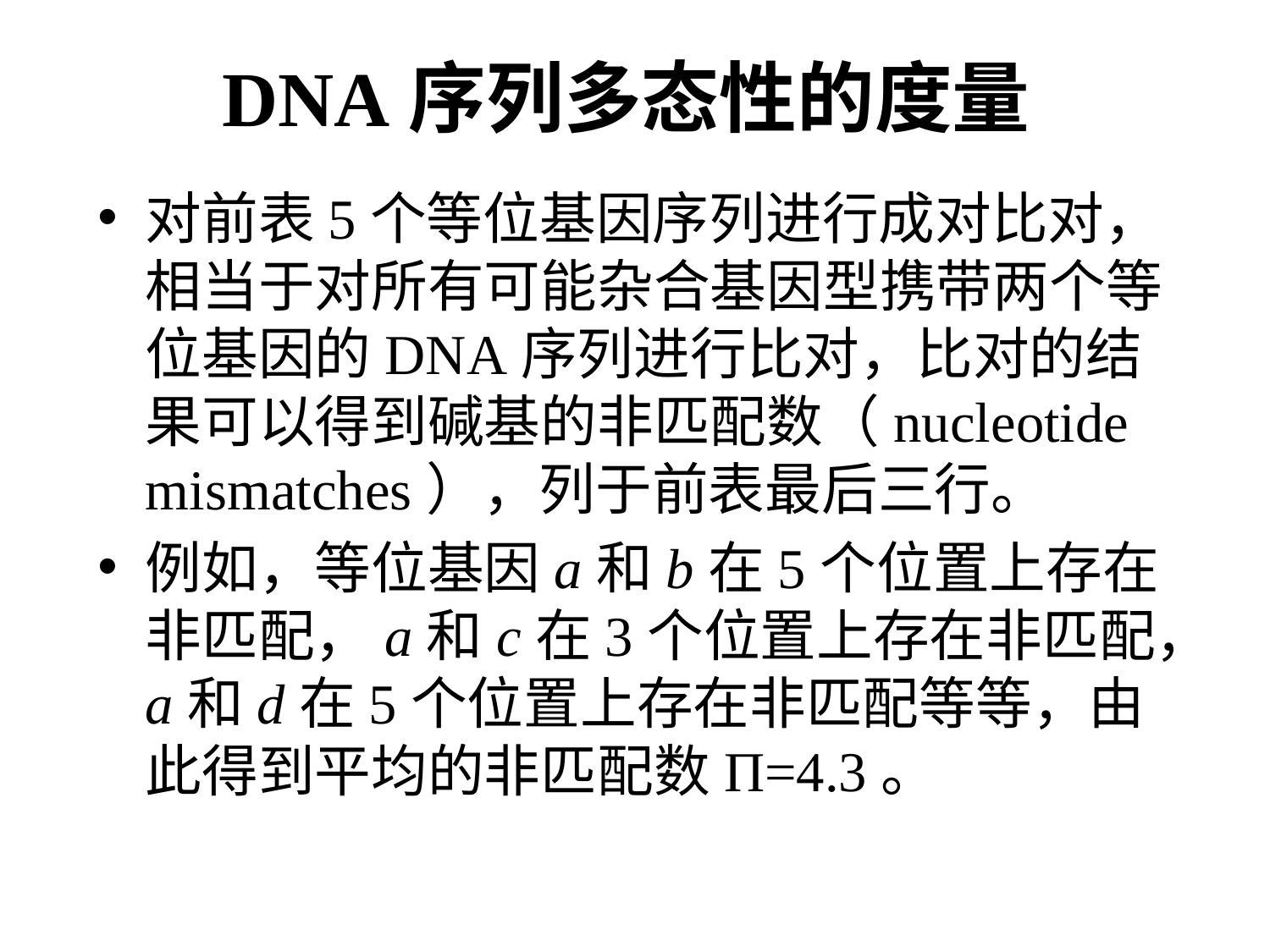

# DNA序列多态性的度量
对前表5个等位基因序列进行成对比对，相当于对所有可能杂合基因型携带两个等位基因的DNA序列进行比对，比对的结果可以得到碱基的非匹配数（nucleotide mismatches），列于前表最后三行。
例如，等位基因a和b在5个位置上存在非匹配，a和c在3个位置上存在非匹配，a和d在5个位置上存在非匹配等等，由此得到平均的非匹配数Π=4.3。